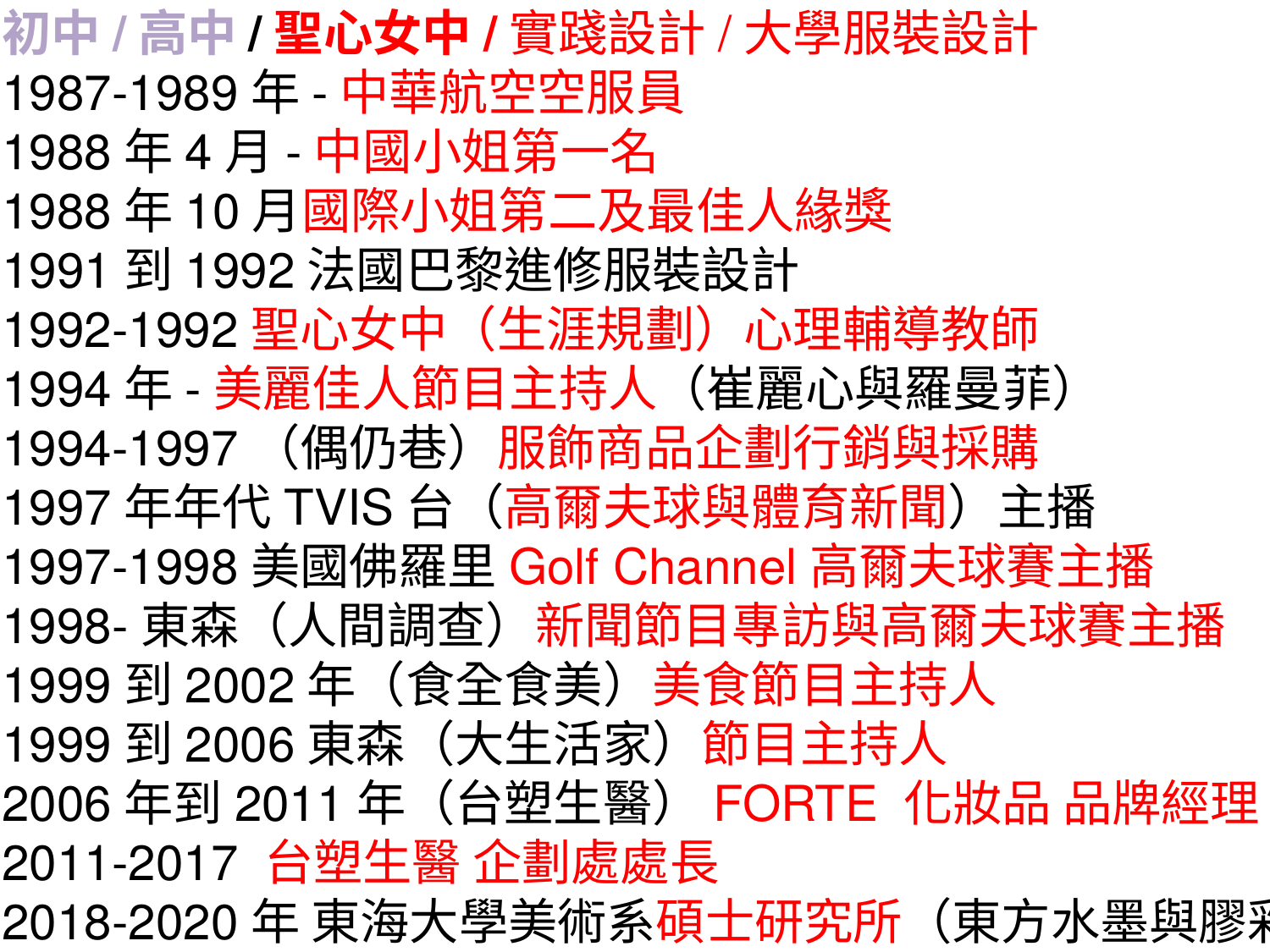

初中/高中/聖心女中/實踐設計/大學服裝設計
1987-1989年-中華航空空服員
1988年4月-中國小姐第一名
1988年10月國際小姐第二及最佳人緣獎
1991到1992法國巴黎進修服裝設計
1992-1992聖心女中（生涯規劃）心理輔導教師
1994年-美麗佳人節目主持人（崔麗心與羅曼菲）
1994-1997（偶仍巷）服飾商品企劃行銷與採購
1997年年代TVIS台（高爾夫球與體育新聞）主播
1997-1998美國佛羅里Golf Channel高爾夫球賽主播
1998-東森（人間調查）新聞節目專訪與高爾夫球賽主播
1999到2002年（食全食美）美食節目主持人
1999到2006東森（大生活家）節目主持人
2006年到2011年（台塑生醫）FORTE 化妝品 品牌經理
2011-2017 台塑生醫 企劃處處長
2018-2020年 東海大學美術系碩士研究所（東方水墨與膠彩）